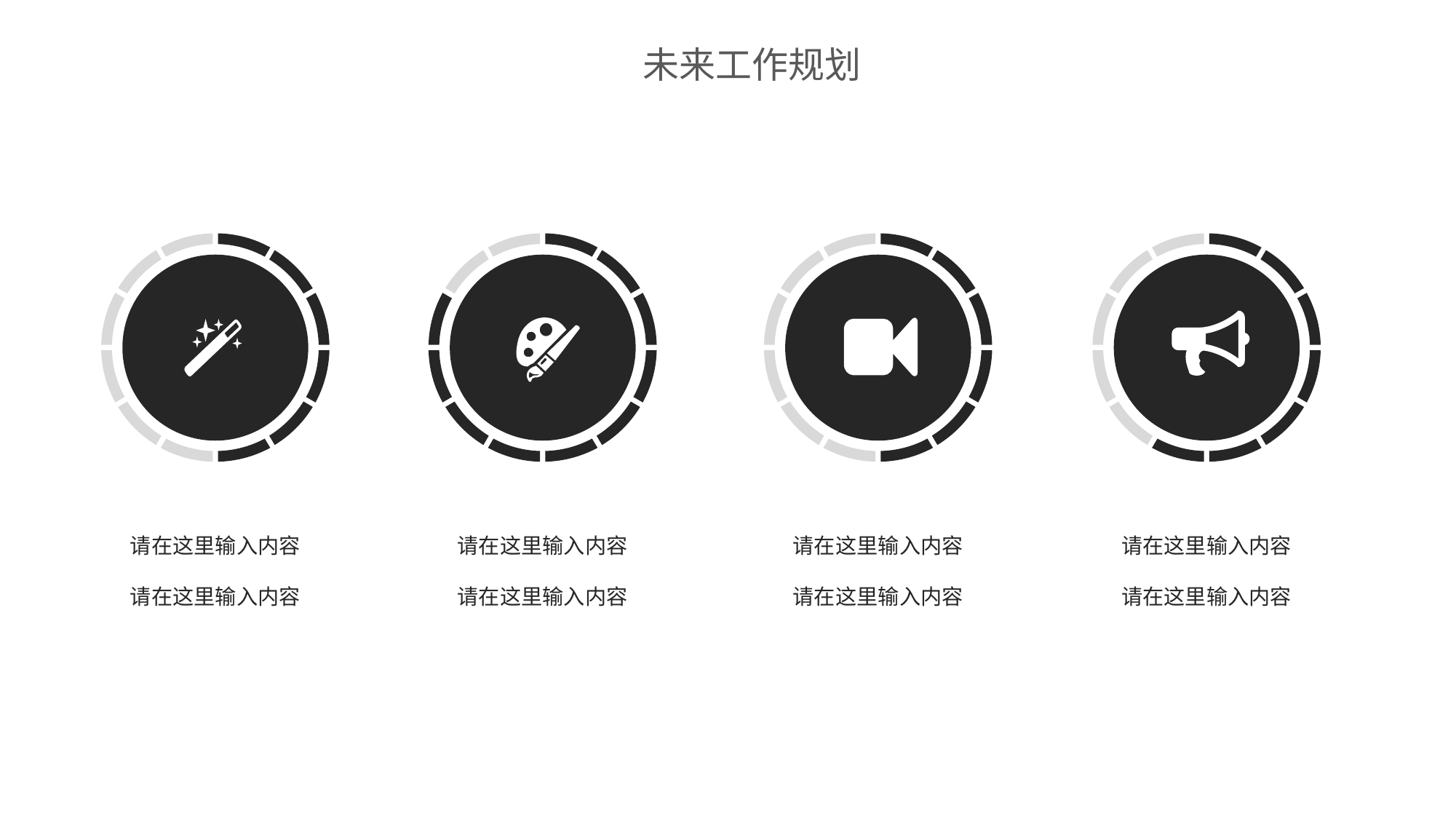

未来工作规划
#

请在这里输入内容

请在这里输入内容

请在这里输入内容

请在这里输入内容

请在这里输入内容

请在这里输入内容

请在这里输入内容

请在这里输入内容